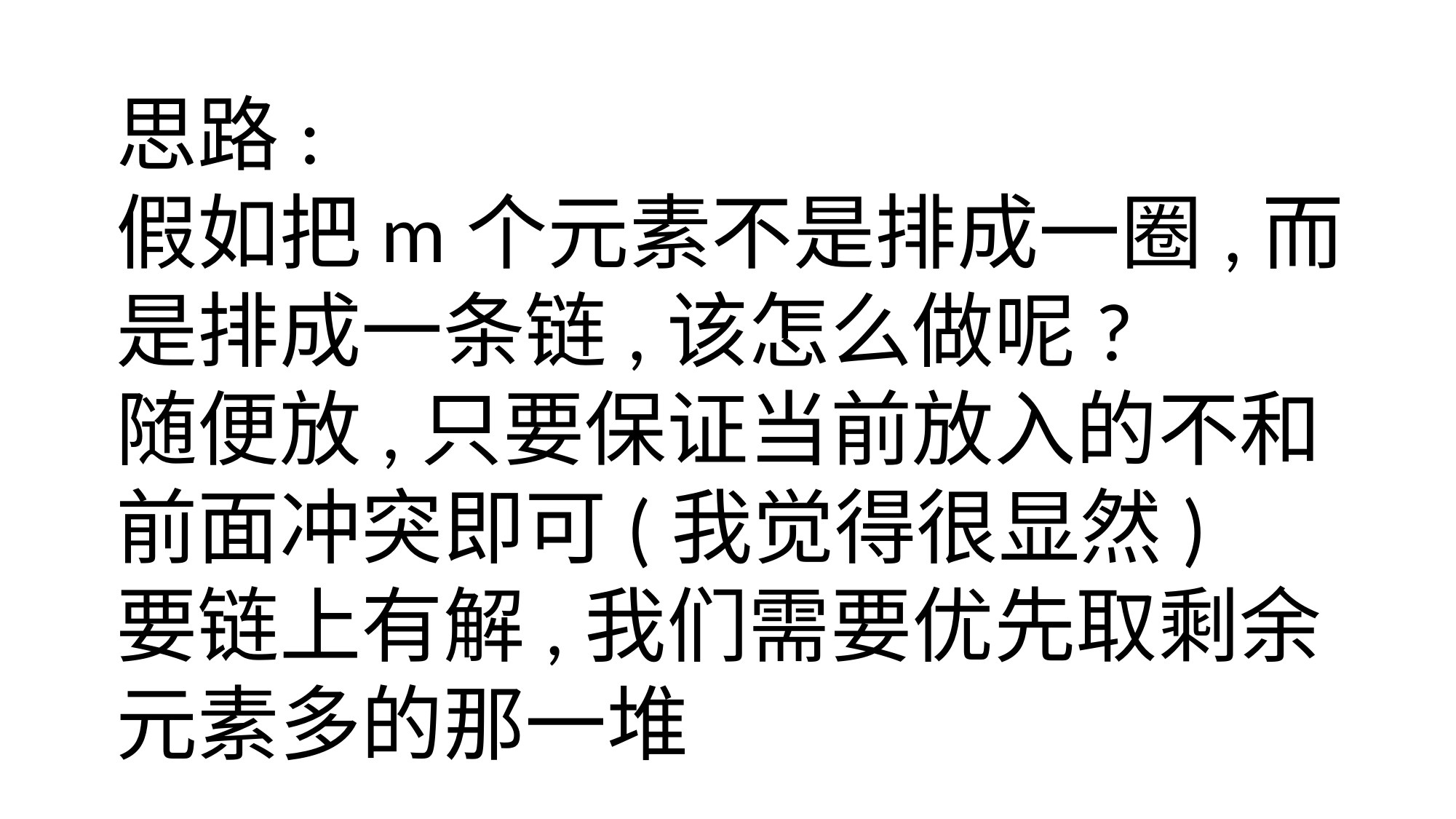

思路:
假如把m个元素不是排成一圈,而是排成一条链,该怎么做呢?
随便放,只要保证当前放入的不和前面冲突即可(我觉得很显然)
要链上有解,我们需要优先取剩余元素多的那一堆